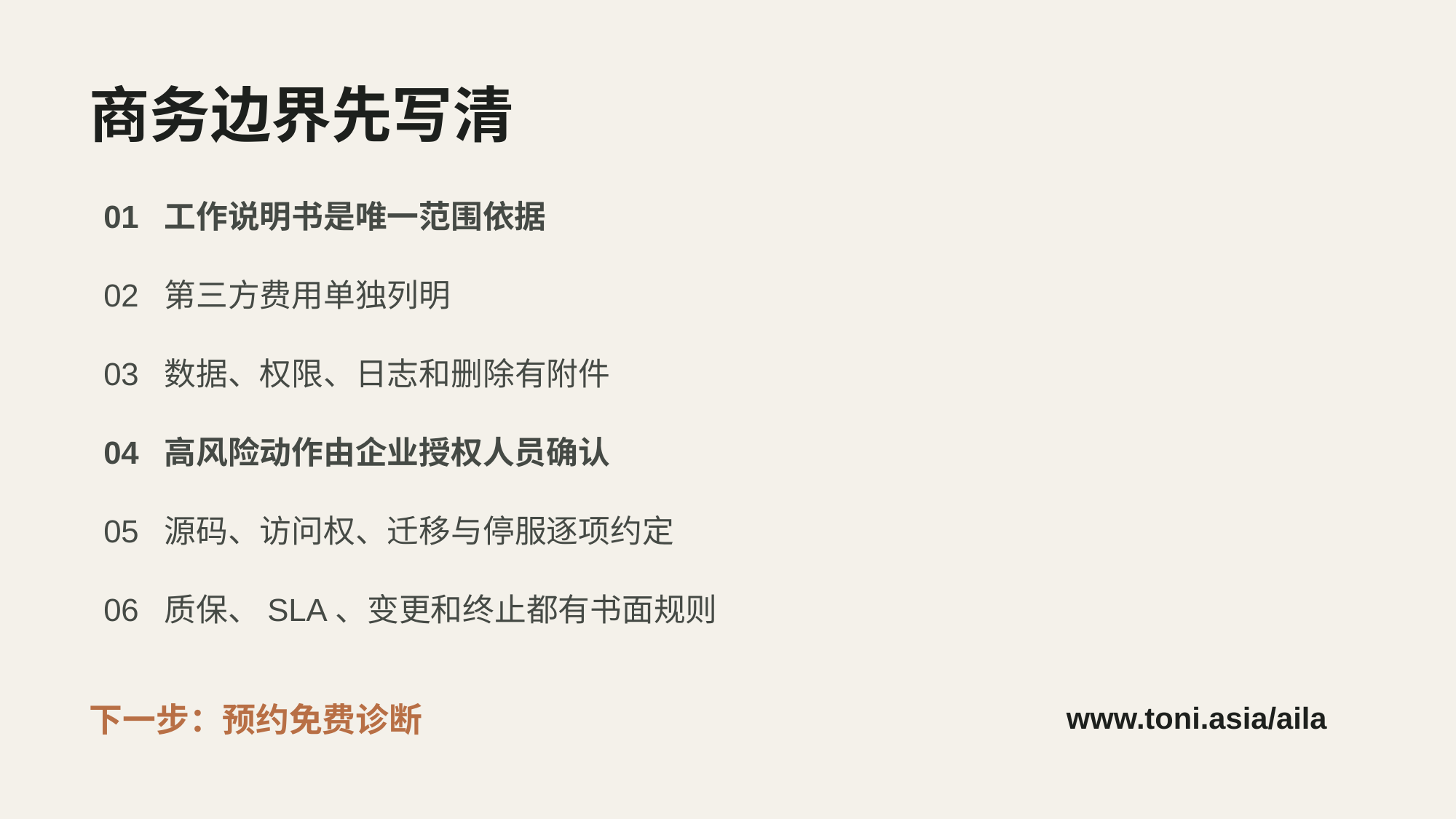

商务边界先写清
01  工作说明书是唯一范围依据
02  第三方费用单独列明
03  数据、权限、日志和删除有附件
04  高风险动作由企业授权人员确认
05  源码、访问权、迁移与停服逐项约定
06  质保、SLA、变更和终止都有书面规则
下一步：预约免费诊断
www.toni.asia/aila